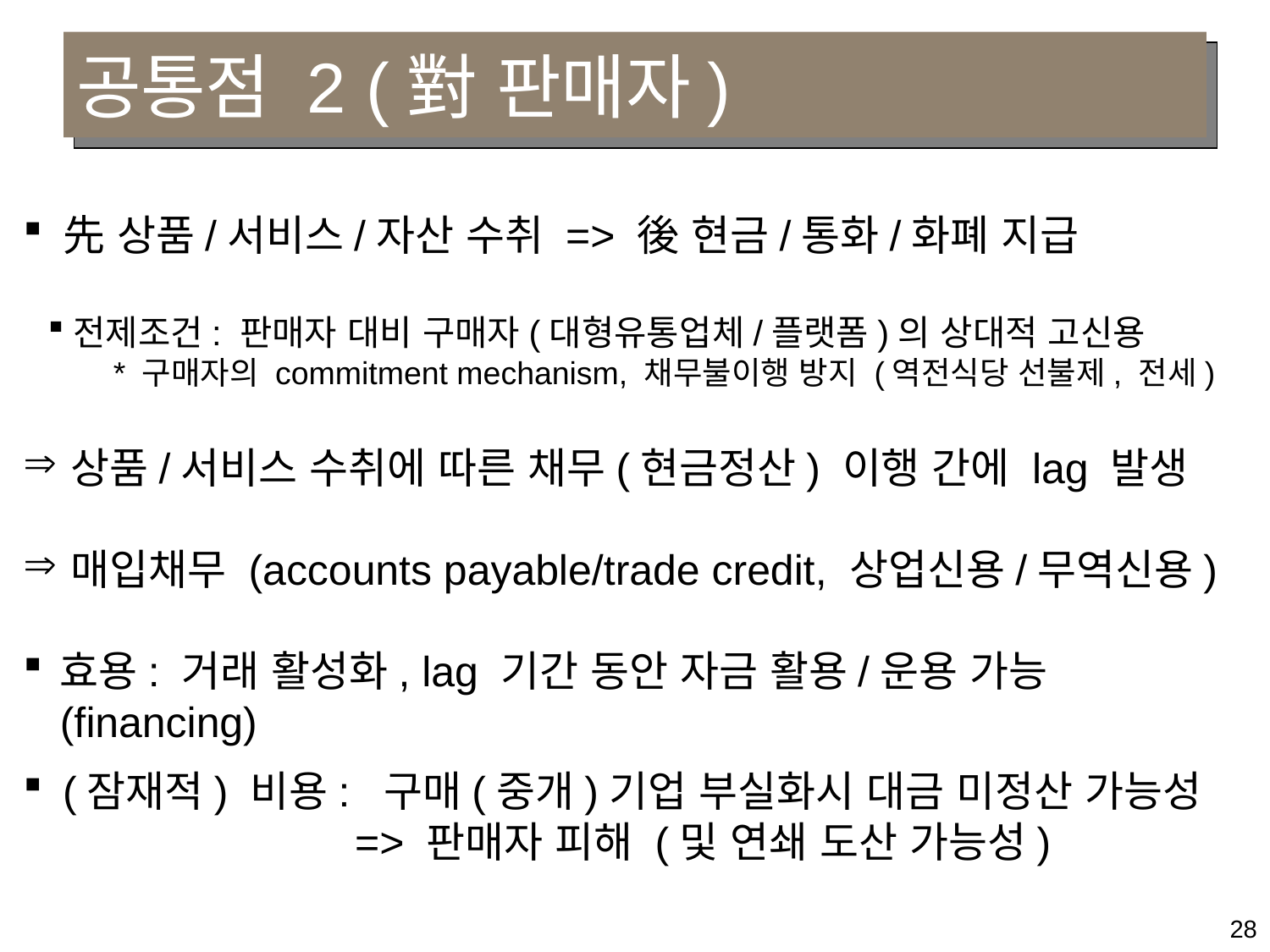

# 공통점 2 (對 판매자)
先 상품/서비스/자산 수취 => 後 현금/통화/화폐 지급

전제조건: 판매자 대비 구매자(대형유통업체/플랫폼)의 상대적 고신용
   * 구매자의 commitment mechanism, 채무불이행 방지 (역전식당 선불제, 전세)

상품/서비스 수취에 따른 채무(현금정산) 이행 간에 lag 발생

매입채무 (accounts payable/trade credit, 상업신용/무역신용)

효용: 거래 활성화, lag 기간 동안 자금 활용/운용 가능(financing)

(잠재적) 비용:  구매(중개)기업 부실화시 대금 미정산 가능성
                            => 판매자 피해 (및 연쇄 도산 가능성)
28